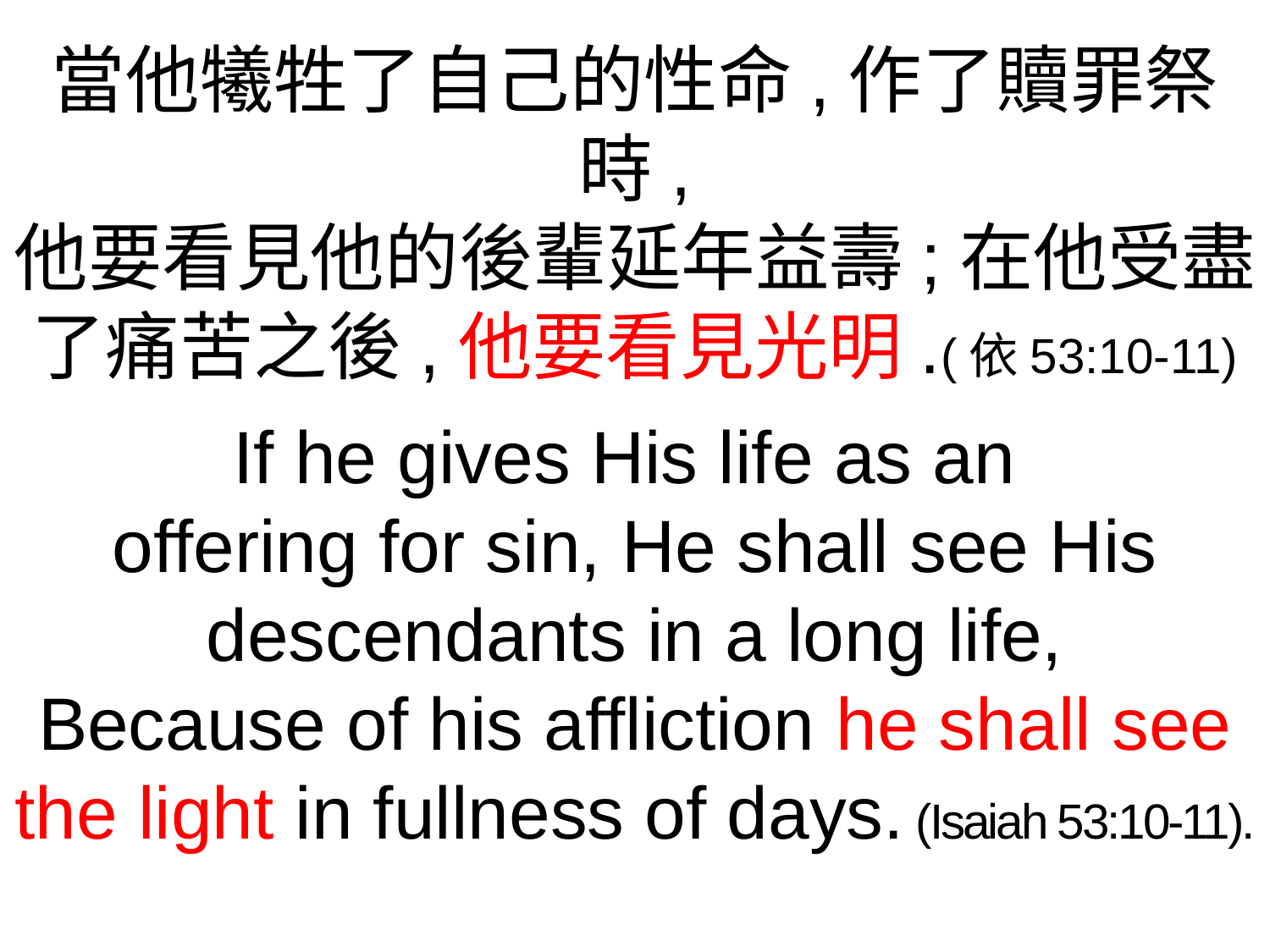

當他犧牲了自己的性命,作了贖罪祭時,
他要看見他的後輩延年益壽;在他受盡了痛苦之後,他要看見光明.(依53:10-11)
If he gives His life as an
offering for sin, He shall see His descendants in a long life,
Because of his affliction he shall see the light in fullness of days. (Isaiah 53:10-11).